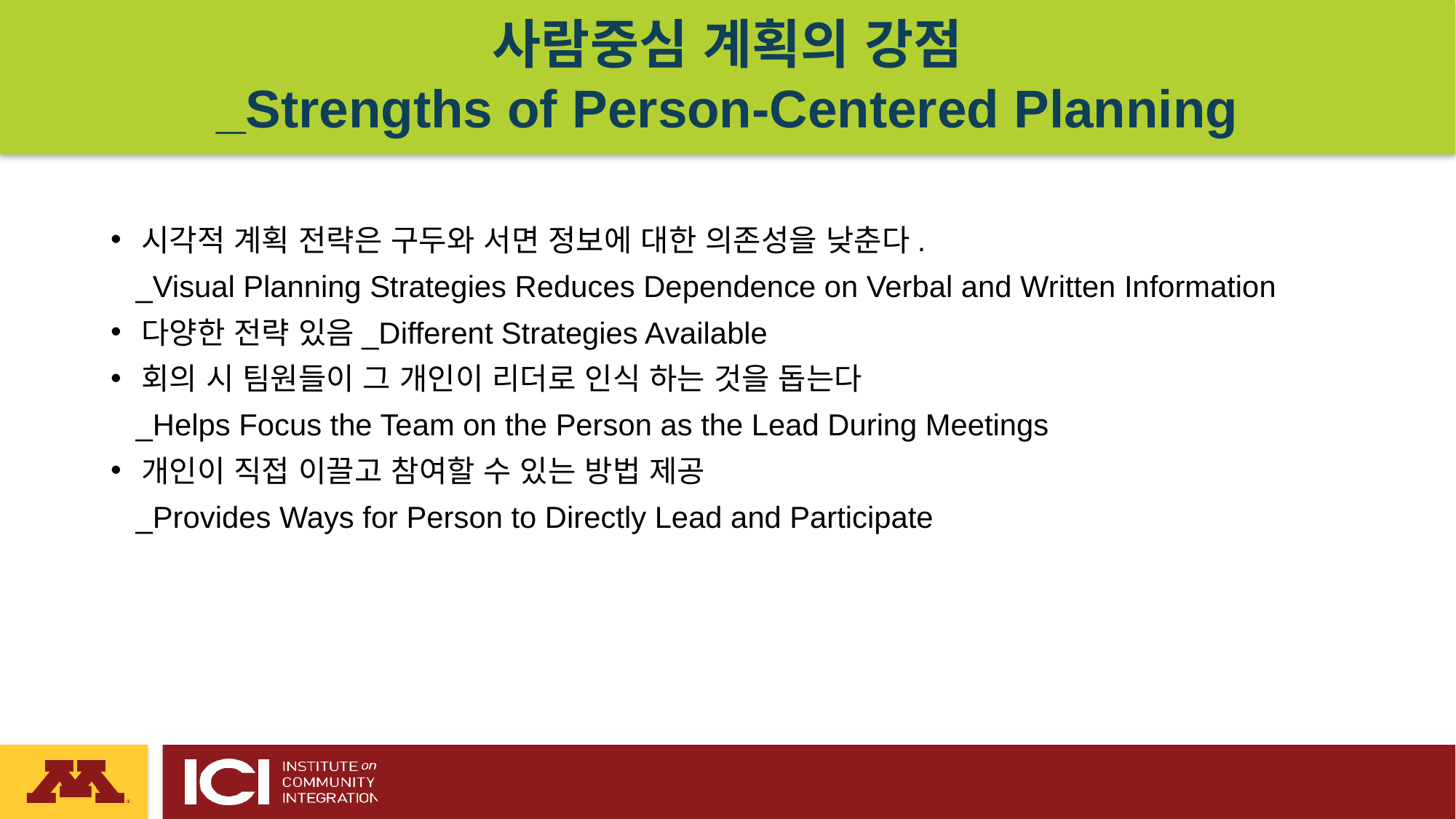

사람중심 계획의 강점
_Strengths of Person-Centered Planning
시각적 계획 전략은 구두와 서면 정보에 대한 의존성을 낮춘다.
   _Visual Planning Strategies Reduces Dependence on Verbal and Written Information
다양한 전략 있음_Different Strategies Available
회의 시 팀원들이 그 개인이 리더로 인식 하는 것을 돕는다
   _Helps Focus the Team on the Person as the Lead During Meetings
개인이 직접 이끌고 참여할 수 있는 방법 제공
   _Provides Ways for Person to Directly Lead and Participate